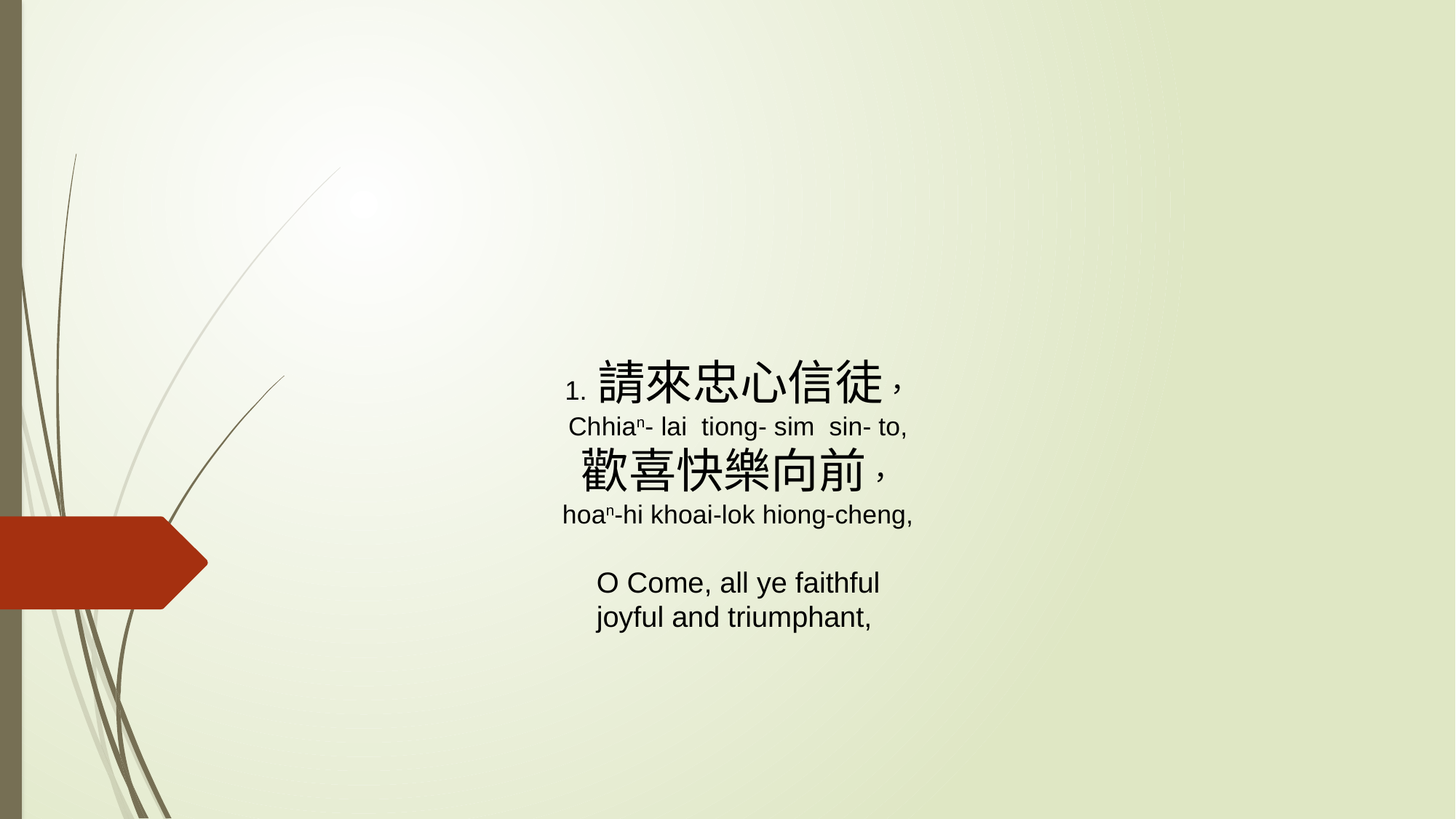

# 1. 請來忠心信徒， Chhian- lai  tiong- sim  sin- to, 歡喜快樂向前， hoan-hi khoai-lok hiong-cheng, O Come, all ye faithful joyful and triumphant,